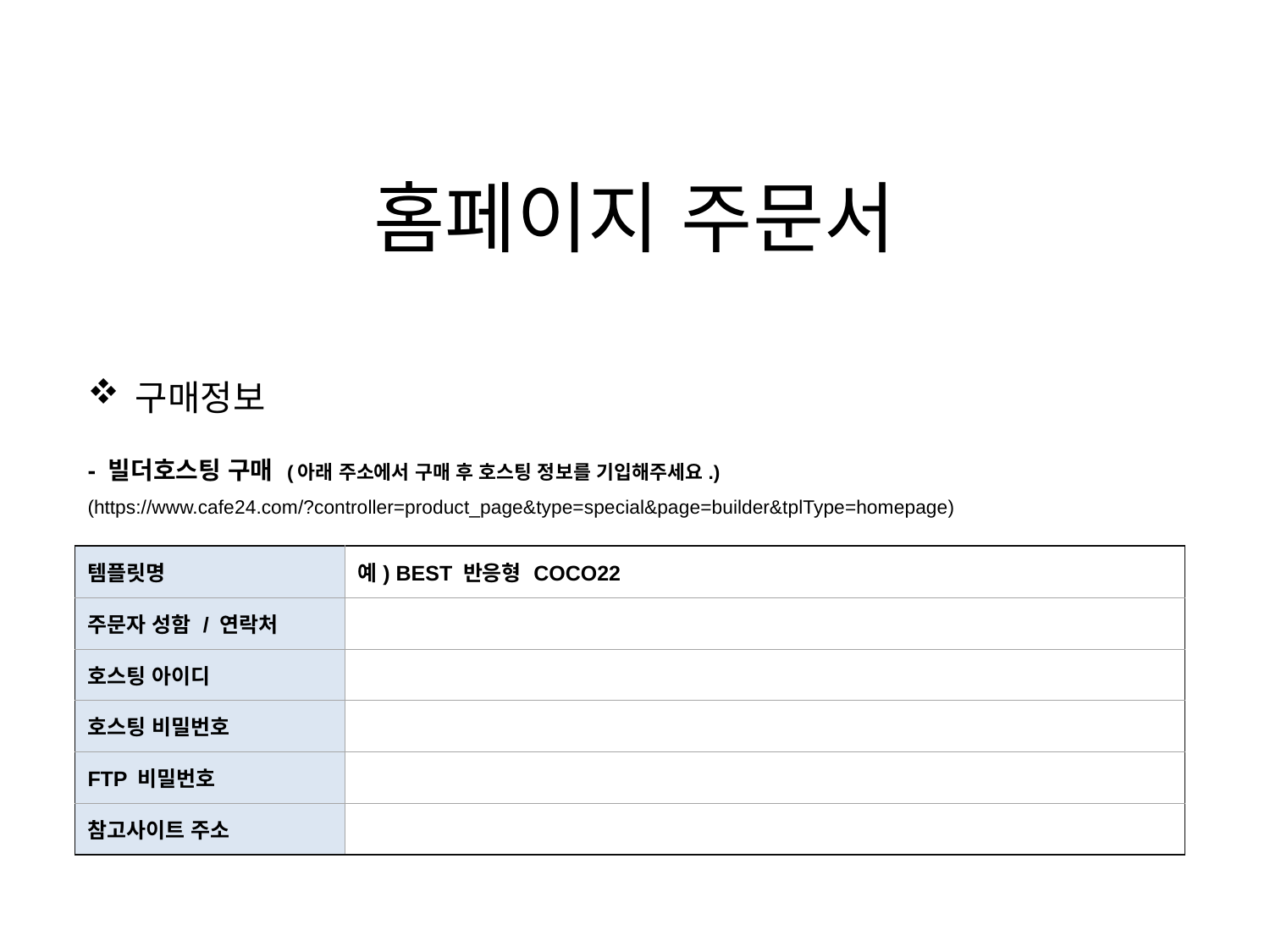

# 홈페이지 주문서
구매정보
- 빌더호스팅 구매 (아래 주소에서 구매 후 호스팅 정보를 기입해주세요.)
(https://www.cafe24.com/?controller=product_page&type=special&page=builder&tplType=homepage)
| 템플릿명 | 예) BEST 반응형 COCO22 |
| --- | --- |
| 주문자 성함 / 연락처 |  |
| 호스팅 아이디 |  |
| 호스팅 비밀번호 |  |
| FTP 비밀번호 |  |
| 참고사이트 주소 |  |